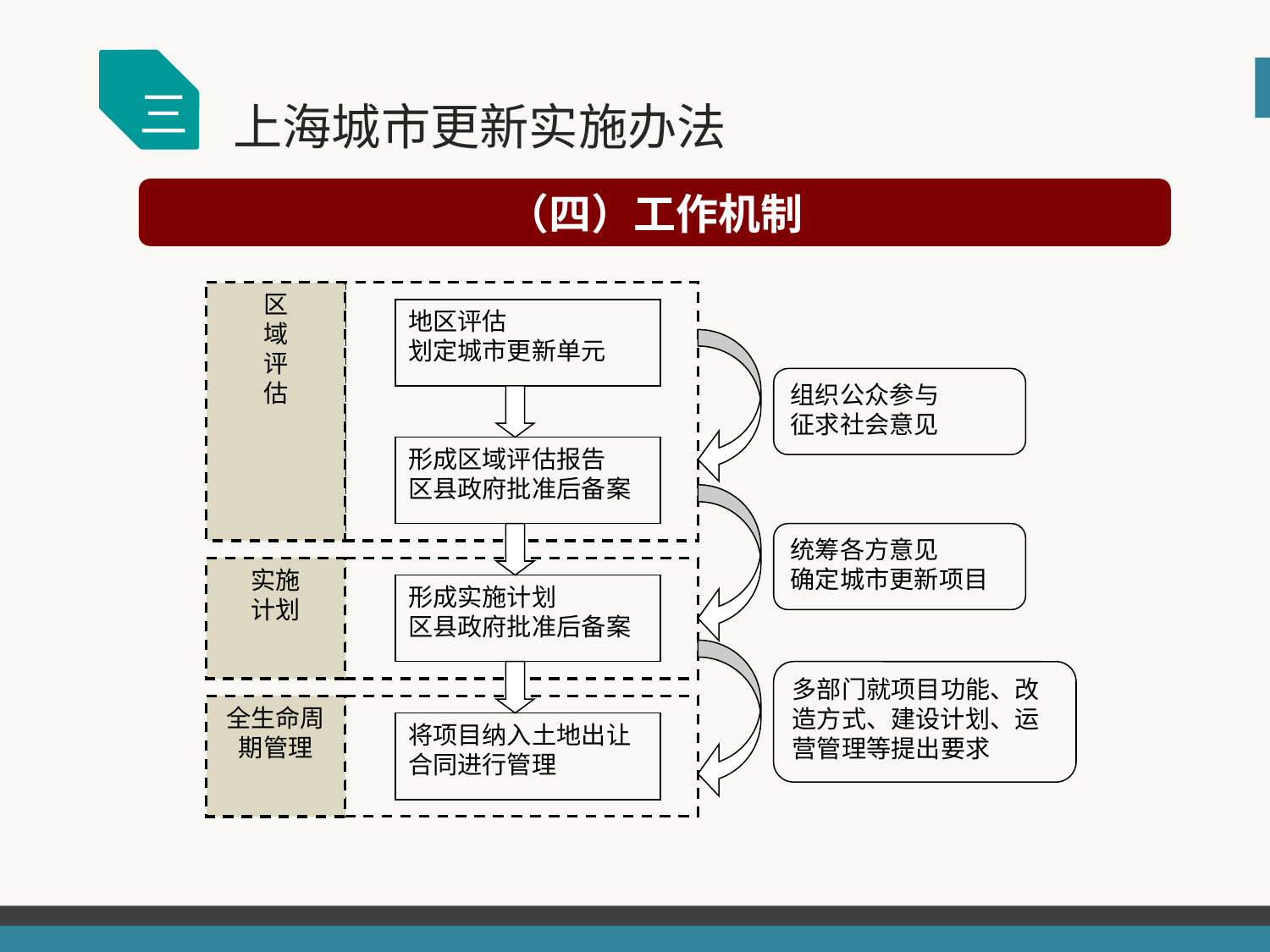

三
上海城市更新实施办法
（四）工作机制

区
域
评
估

地区评估
划定城市更新单元

组织公众参与
征求社会意见

形成区域评估报告
区县政府批准后备案

统筹各方意见
确定城市更新项目
实施
计划

形成实施计划
区县政府批准后备案

多部门就项目功能、改造方式、建设计划、运营管理等提出要求
全生命周期管理

将项目纳入土地出让合同进行管理